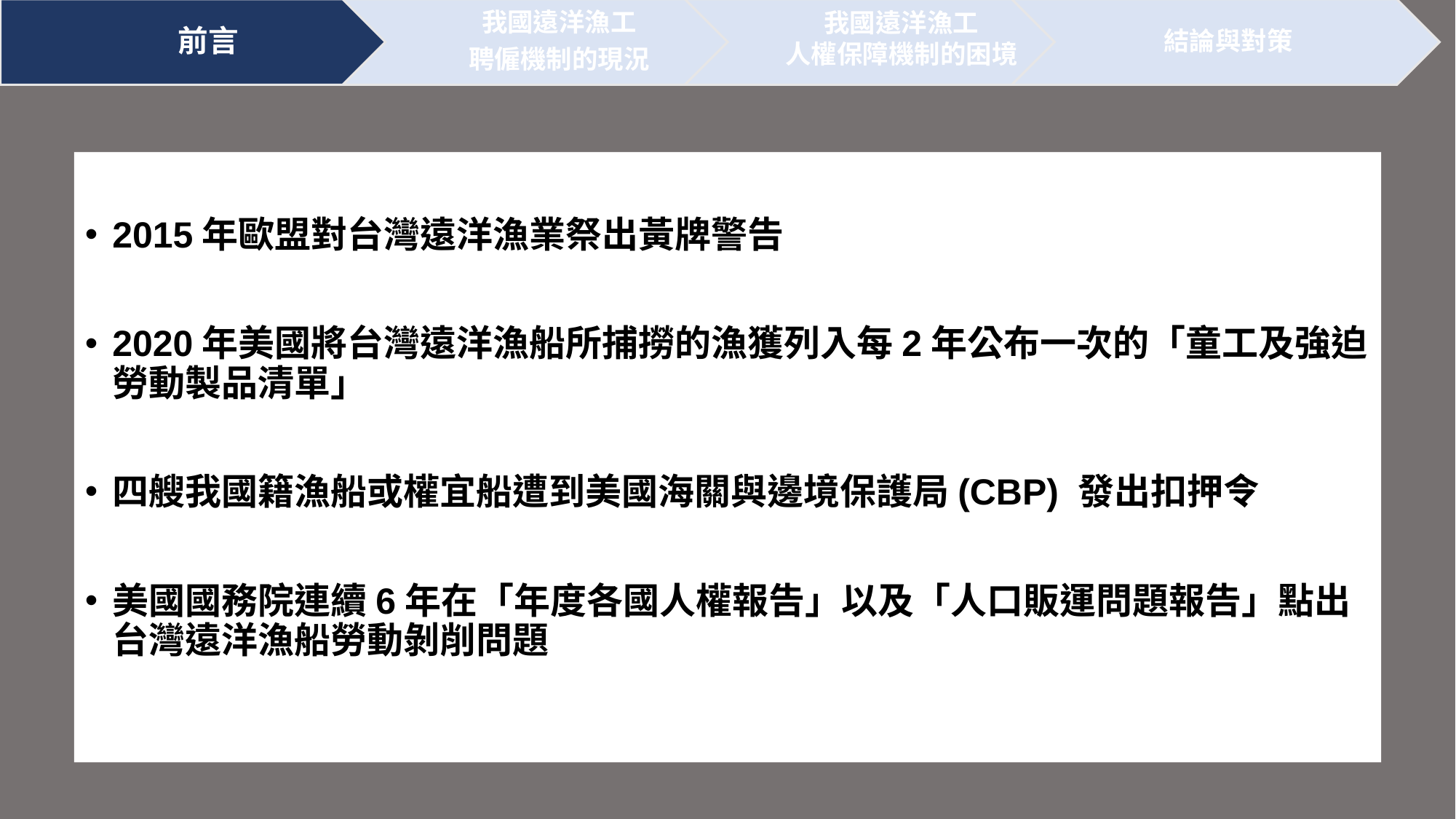

前言
我國遠洋漁工
聘僱機制的現況
我國遠洋漁工
人權保障機制的困境
結論與對策

2015年歐盟對台灣遠洋漁業祭出黃牌警告

2020年美國將台灣遠洋漁船所捕撈的漁獲列入每2年公布一次的「童工及強迫勞動製品清單」

四艘我國籍漁船或權宜船遭到美國海關與邊境保護局(CBP) 發出扣押令

美國國務院連續6年在「年度各國人權報告」以及「人口販運問題報告」點出台灣遠洋漁船勞動剝削問題